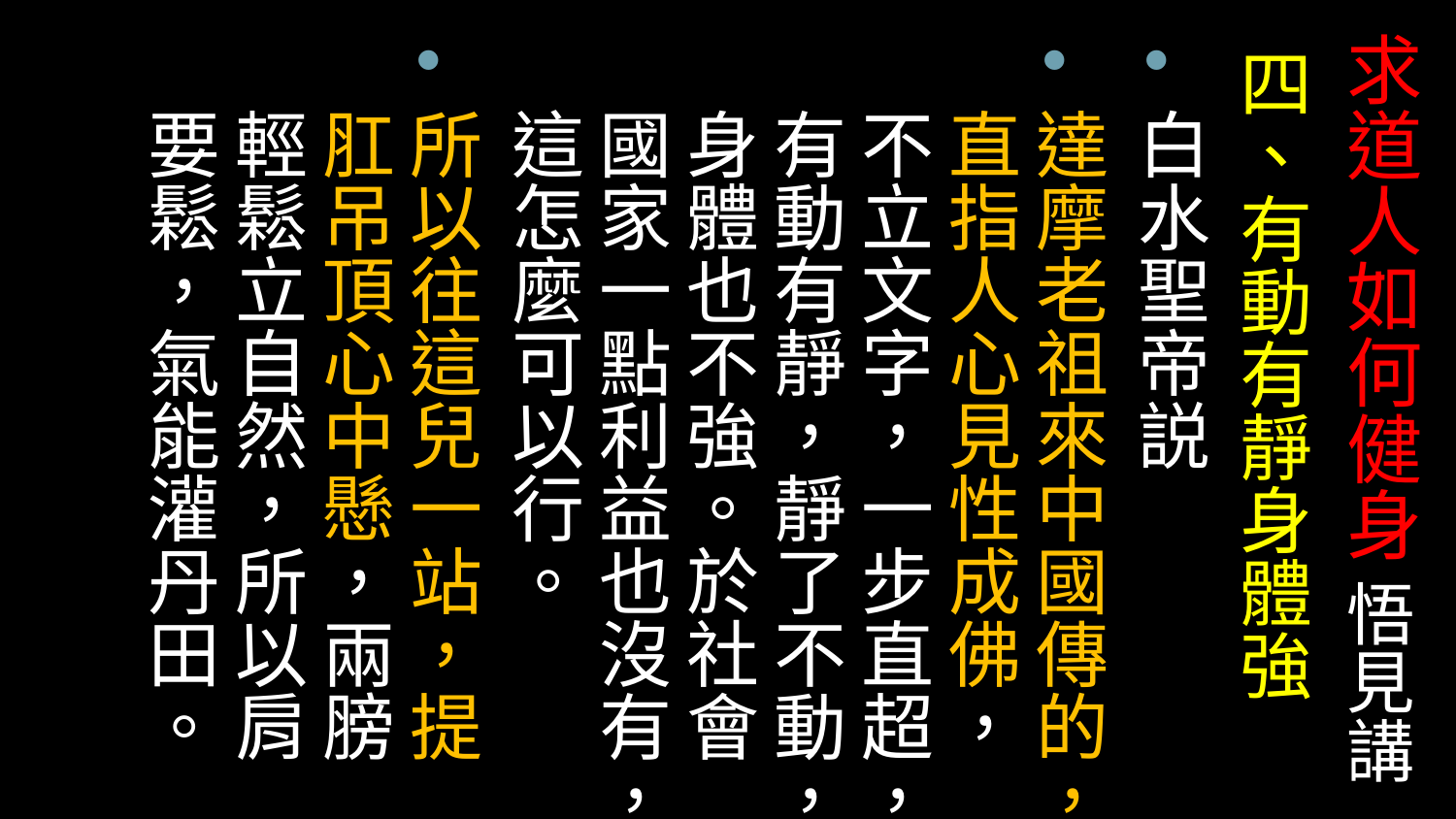

# 求道人如何健身 悟見講
四、有動有靜身體強
白水聖帝説
達摩老祖來中國傳的，直指人心見性成佛，不立文字，一步直超，有動有靜，靜了不動，身體也不強。於社會國家一點利益也沒有，這怎麼可以行。
所以往這兒一站，提肛吊頂心中懸，兩膀輕鬆立自然，所以肩要鬆，氣能灌丹田。